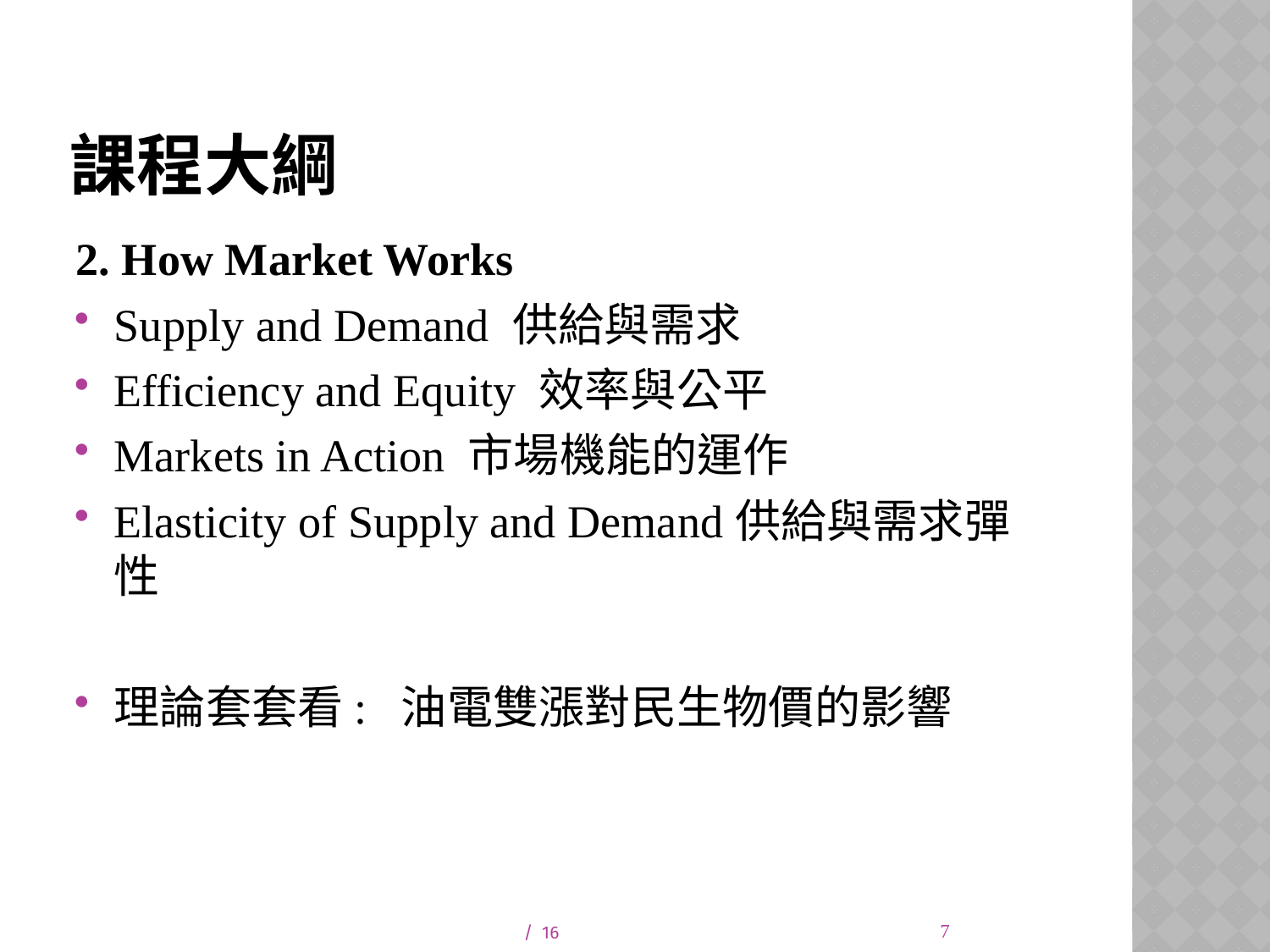

# 課程大綱
2. How Market Works
Supply and Demand 供給與需求
Efficiency and Equity 效率與公平
Markets in Action 市場機能的運作
Elasticity of Supply and Demand供給與需求彈性

理論套套看:  油電雙漲對民生物價的影響
7
/  16